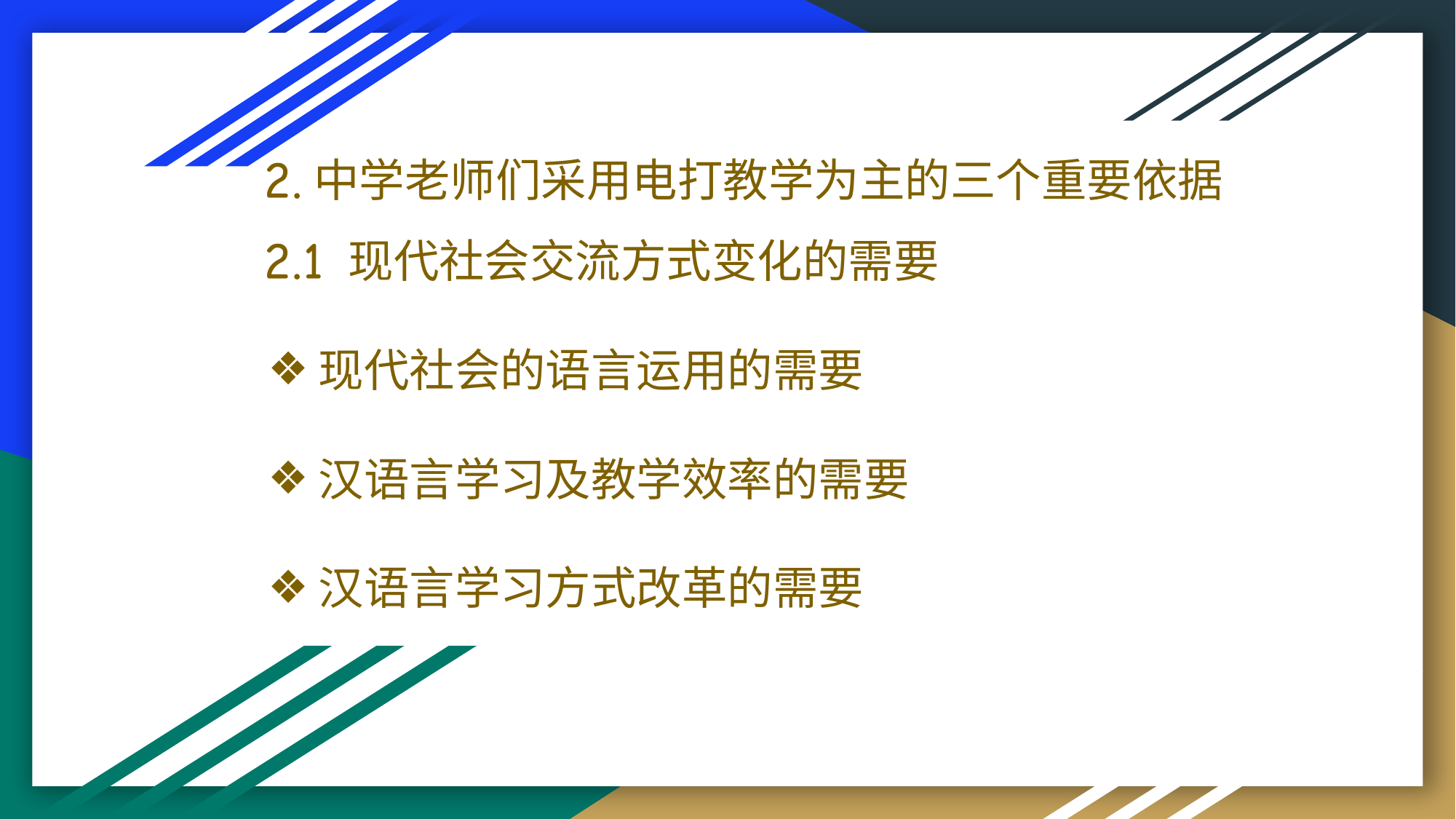

# 2.中学老师们采用电打教学为主的三个重要依据
2.1 现代社会交流方式变化的需要

现代社会的语言运用的需要

汉语言学习及教学效率的需要

汉语言学习方式改革的需要